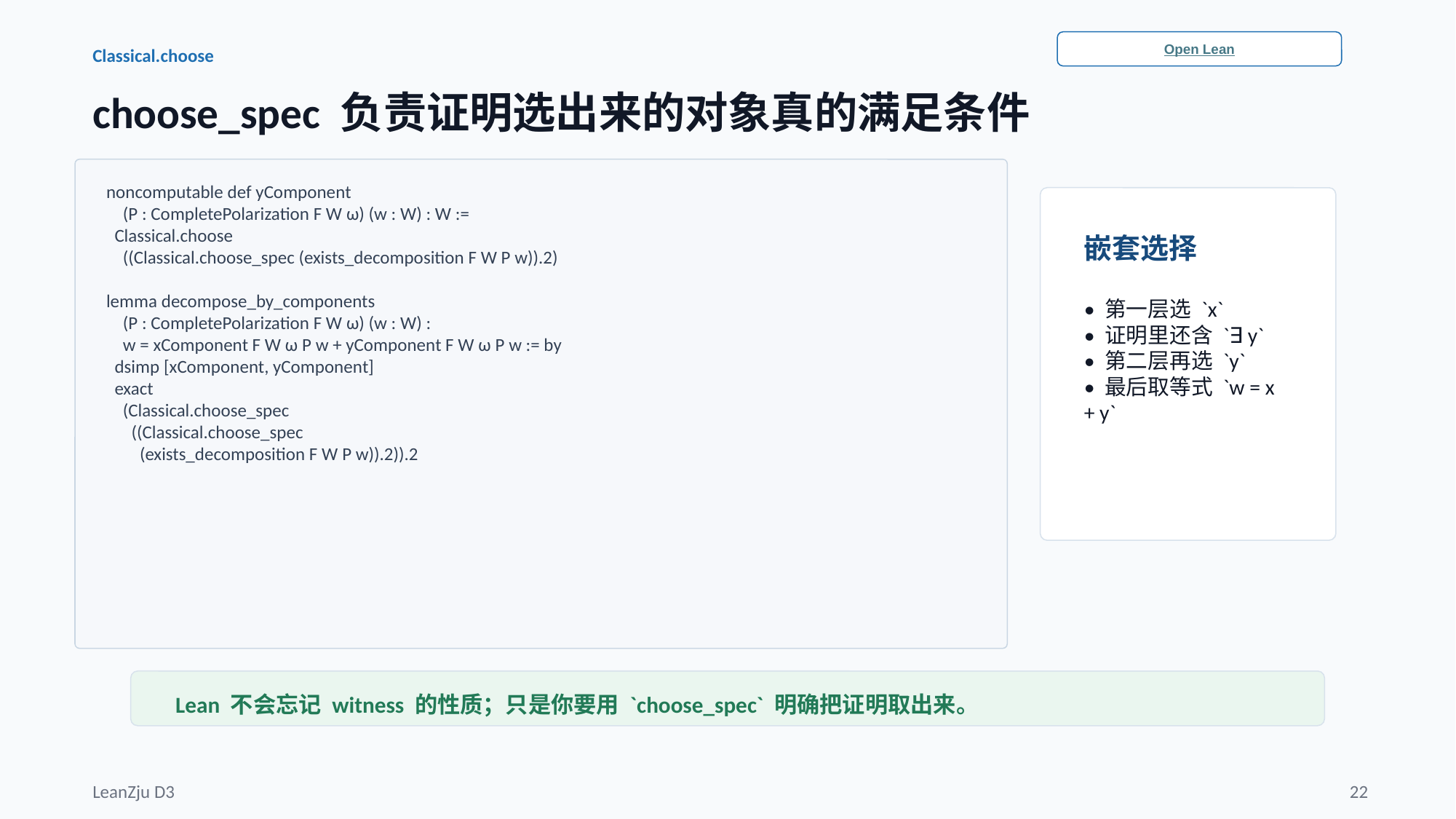

Open Lean
Classical.choose
choose_spec 负责证明选出来的对象真的满足条件

noncomputable def yComponent
    (P : CompletePolarization F W ω) (w : W) : W :=
  Classical.choose
    ((Classical.choose_spec (exists_decomposition F W P w)).2)

lemma decompose_by_components
    (P : CompletePolarization F W ω) (w : W) :
    w = xComponent F W ω P w + yComponent F W ω P w := by
  dsimp [xComponent, yComponent]
  exact
    (Classical.choose_spec
      ((Classical.choose_spec
        (exists_decomposition F W P w)).2)).2

嵌套选择
• 第一层选 `x`
• 证明里还含 `∃ y`
• 第二层再选 `y`
• 最后取等式 `w = x + y`

Lean 不会忘记 witness 的性质；只是你要用 `choose_spec` 明确把证明取出来。
LeanZju D3
22